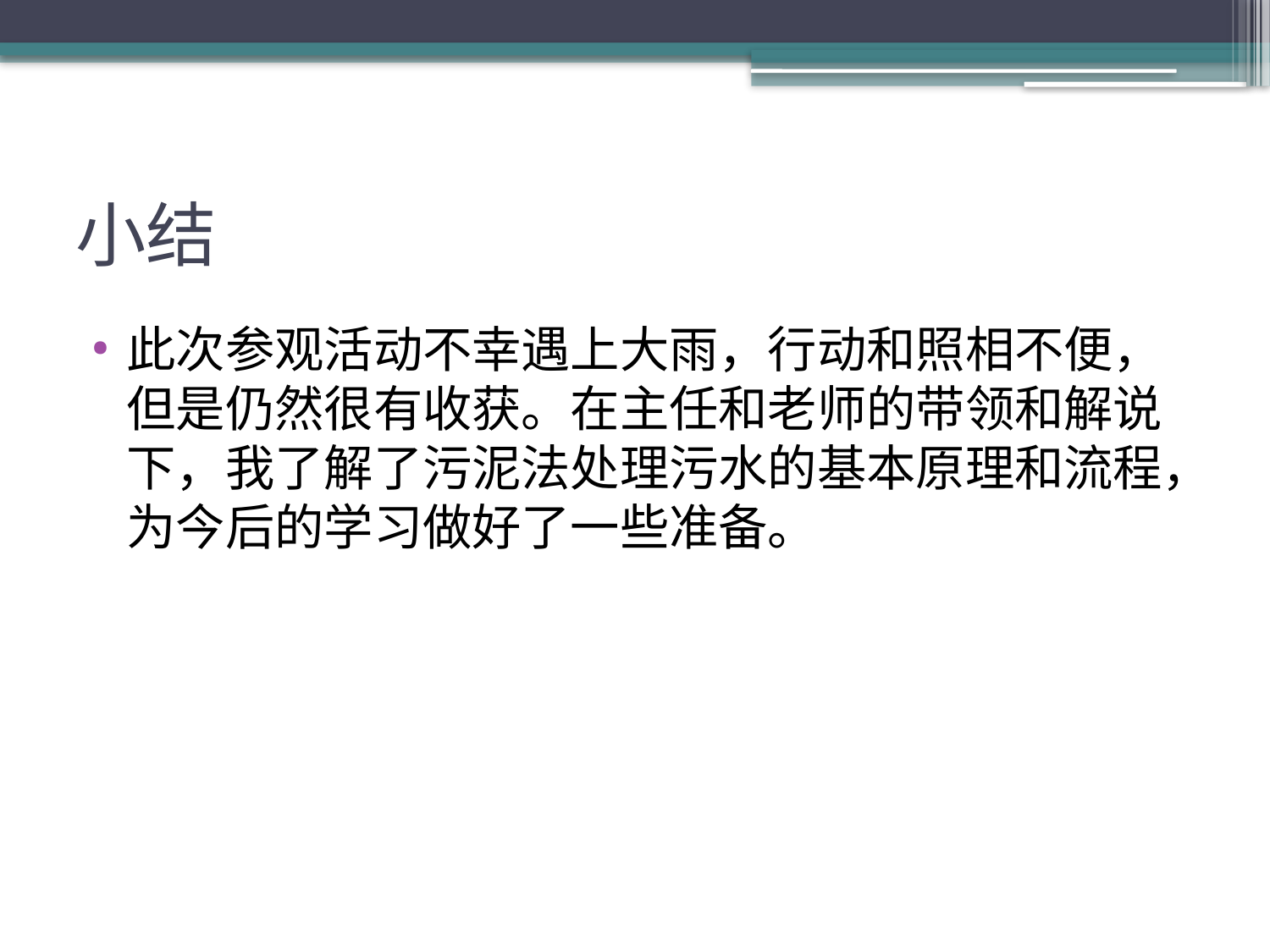

# 小结
此次参观活动不幸遇上大雨，行动和照相不便，但是仍然很有收获。在主任和老师的带领和解说下，我了解了污泥法处理污水的基本原理和流程，为今后的学习做好了一些准备。